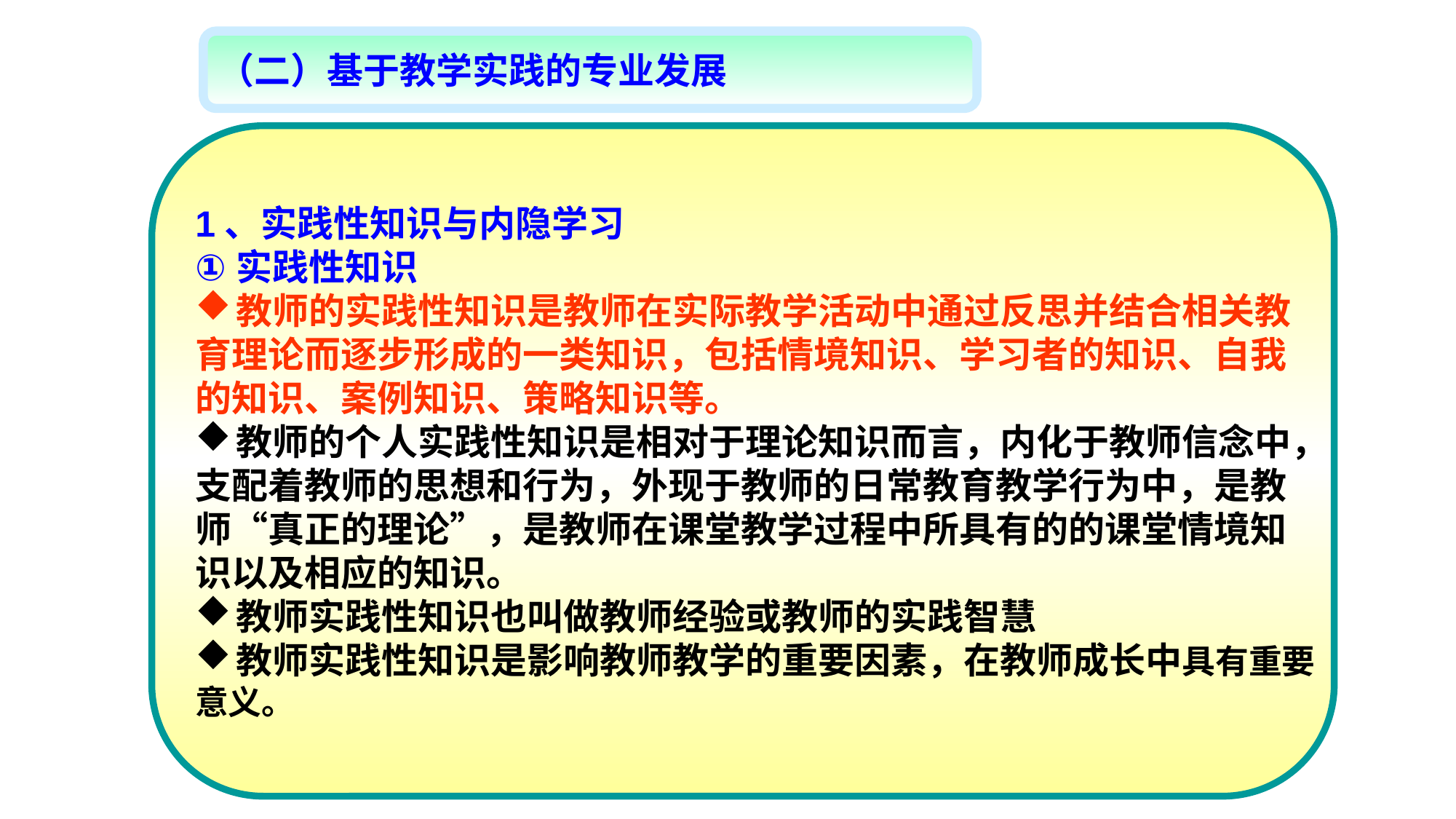

（二）基于教学实践的专业发展
1、实践性知识与内隐学习
实践性知识
教师的实践性知识是教师在实际教学活动中通过反思并结合相关教
育理论而逐步形成的一类知识，包括情境知识、学习者的知识、自我
的知识、案例知识、策略知识等。
教师的个人实践性知识是相对于理论知识而言，内化于教师信念中，
支配着教师的思想和行为，外现于教师的日常教育教学行为中，是教
师“真正的理论”，是教师在课堂教学过程中所具有的的课堂情境知
识以及相应的知识。
教师实践性知识也叫做教师经验或教师的实践智慧
教师实践性知识是影响教师教学的重要因素，在教师成长中具有重要
意义。